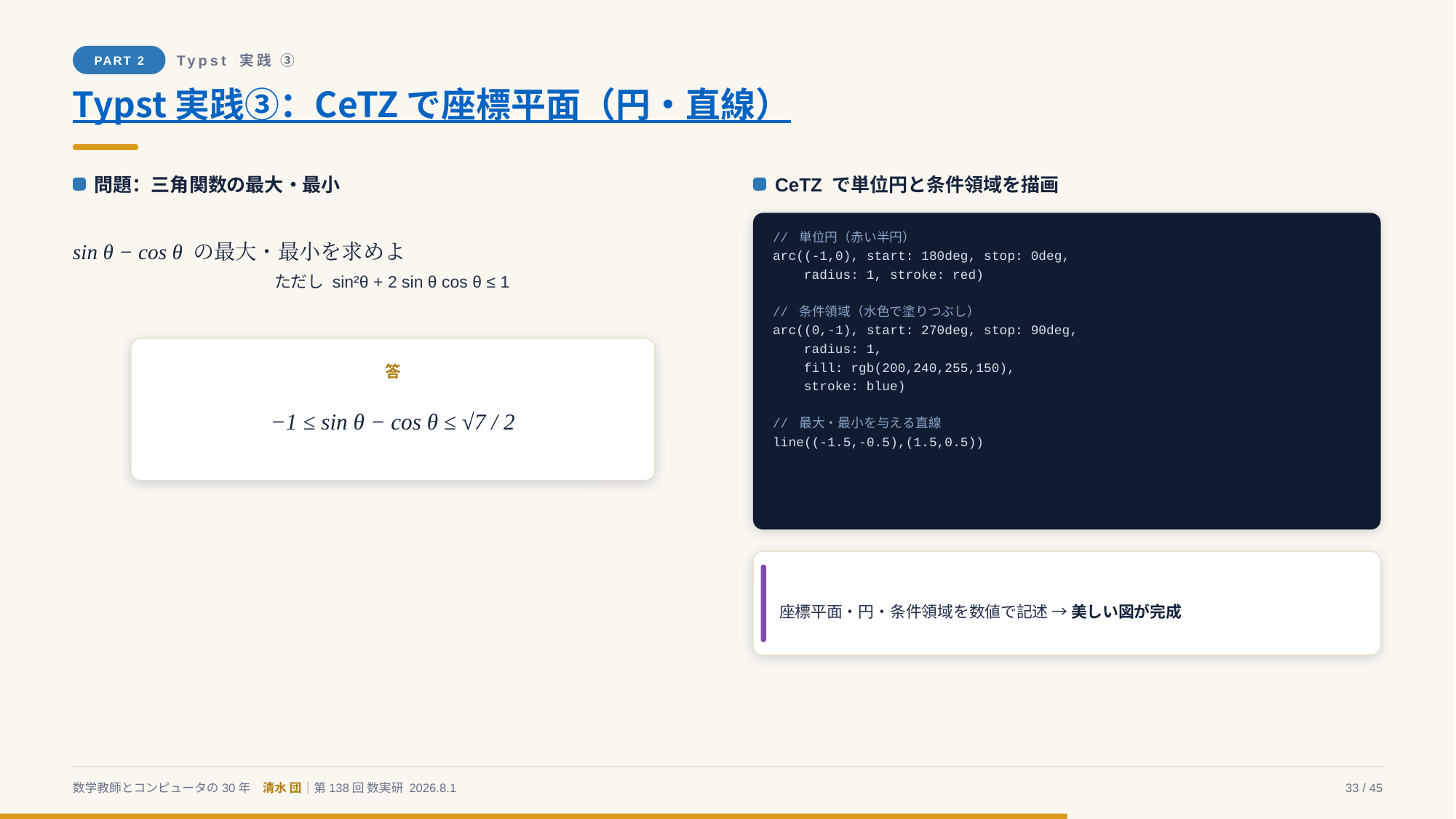

PART 2
Typst 実践 ③
Typst 実践③：CeTZ で座標平面（円・直線）

問題：三角関数の最大・最小
CeTZ で単位円と条件領域を描画

sin θ − cos θ の最大・最小を求めよ
ただし sin²θ + 2 sin θ cos θ ≤ 1

// 単位円（赤い半円）
arc((-1,0), start: 180deg, stop: 0deg,
    radius: 1, stroke: red)

// 条件領域（水色で塗りつぶし）
arc((0,-1), start: 270deg, stop: 90deg,
    radius: 1,
    fill: rgb(200,240,255,150),
    stroke: blue)

// 最大・最小を与える直線
line((-1.5,-0.5),(1.5,0.5))

答
−1 ≤ sin θ − cos θ ≤ √7 / 2

座標平面・円・条件領域を数値で記述 → 美しい図が完成

数学教師とコンピュータの30年　清水 団｜第138回 数実研 2026.8.1
33 / 45